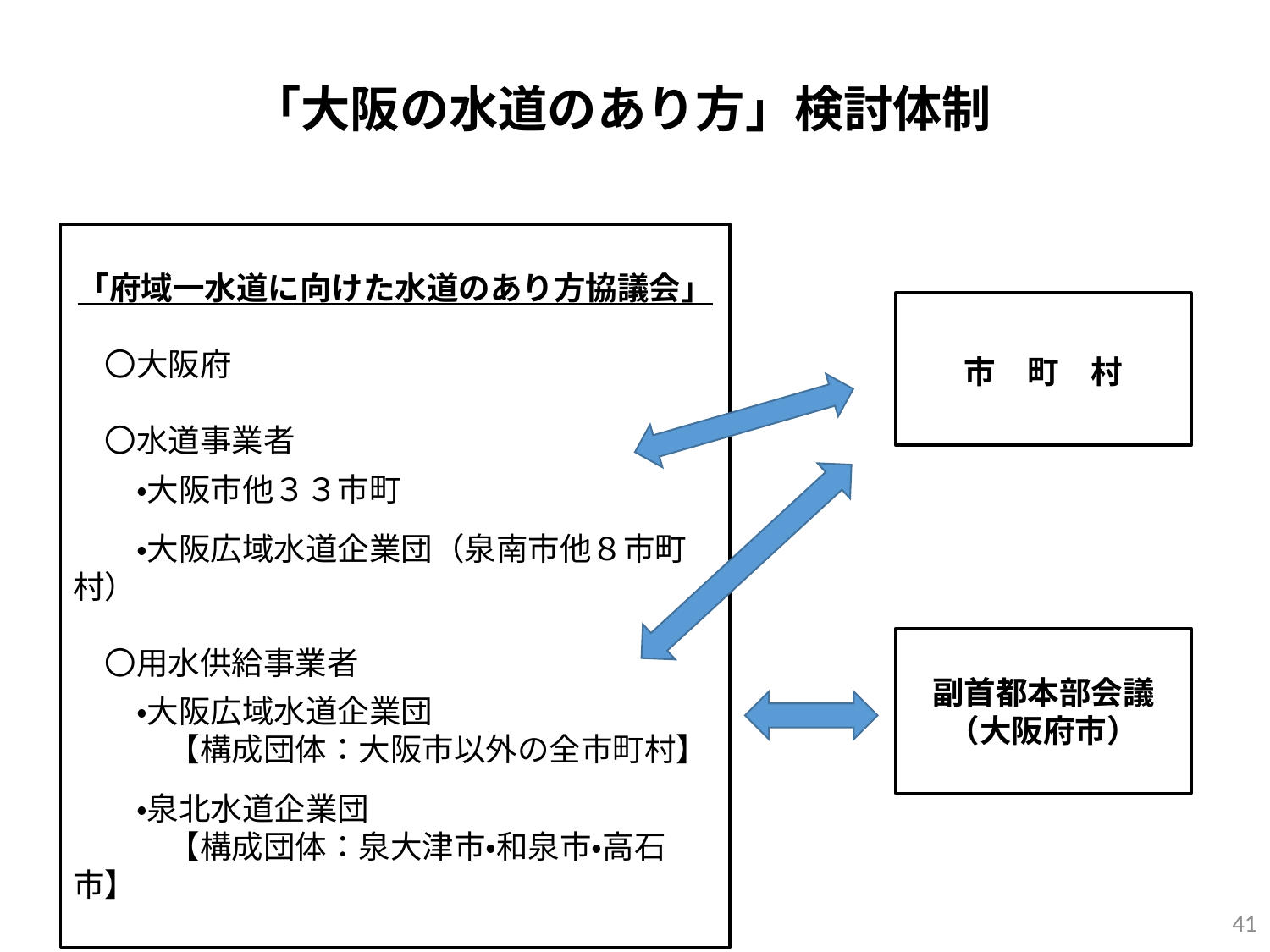

# 「大阪の水道のあり方」検討体制

「府域一水道に向けた水道のあり方協議会」

　〇大阪府

　〇水道事業者
　　・大阪市他３３市町
　　・大阪広域水道企業団（泉南市他８市町村）

　〇用水供給事業者
　　・大阪広域水道企業団
　　　【構成団体：大阪市以外の全市町村】
　　・泉北水道企業団
　　　【構成団体：泉大津市・和泉市・高石市】

市　町　村

副首都本部会議
（大阪府市）

41